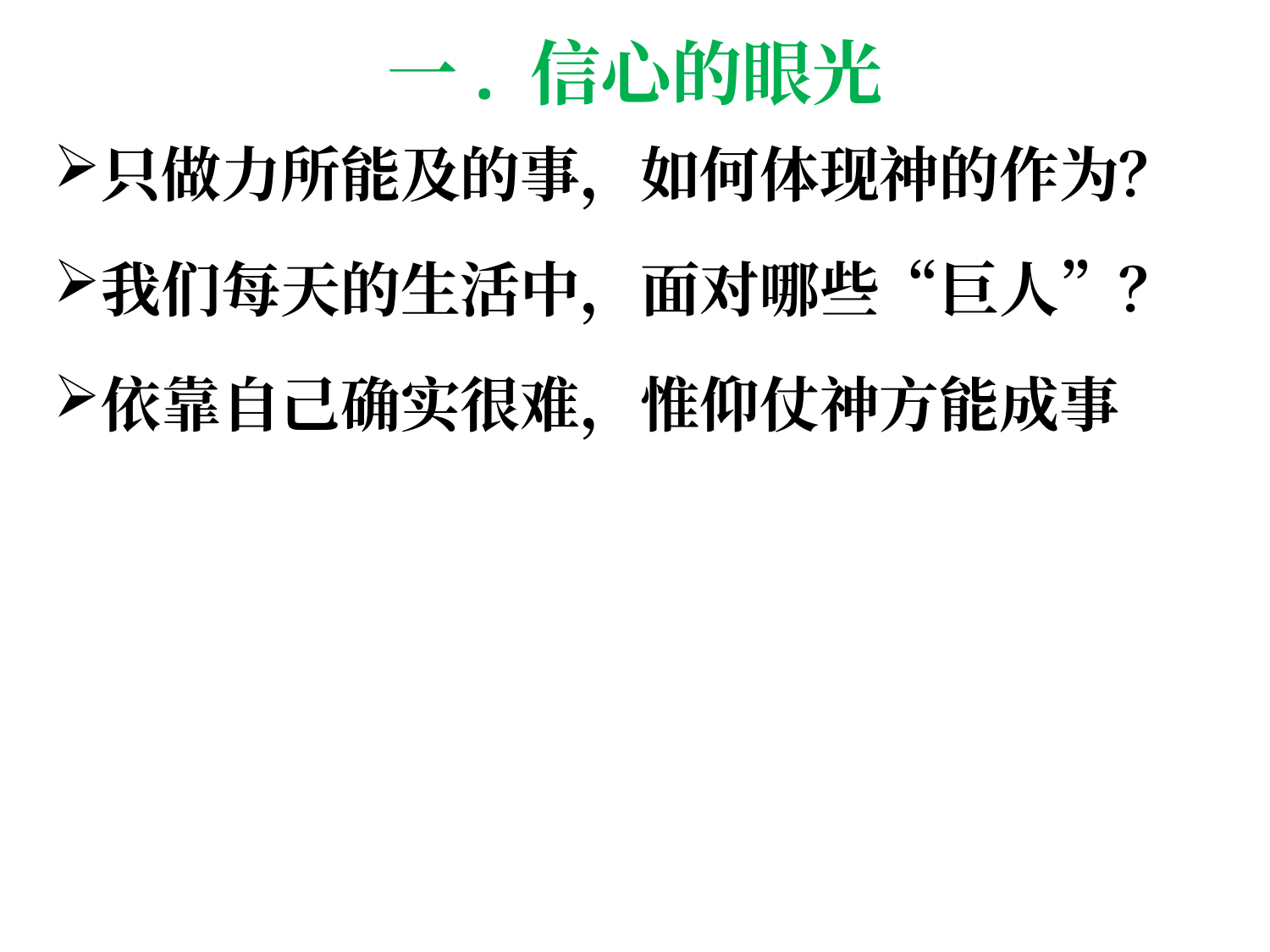

# 一. 信心的眼光
只做力所能及的事，如何体现神的作为？

我们每天的生活中，面对哪些“巨人”？

依靠自己确实很难，惟仰仗神方能成事